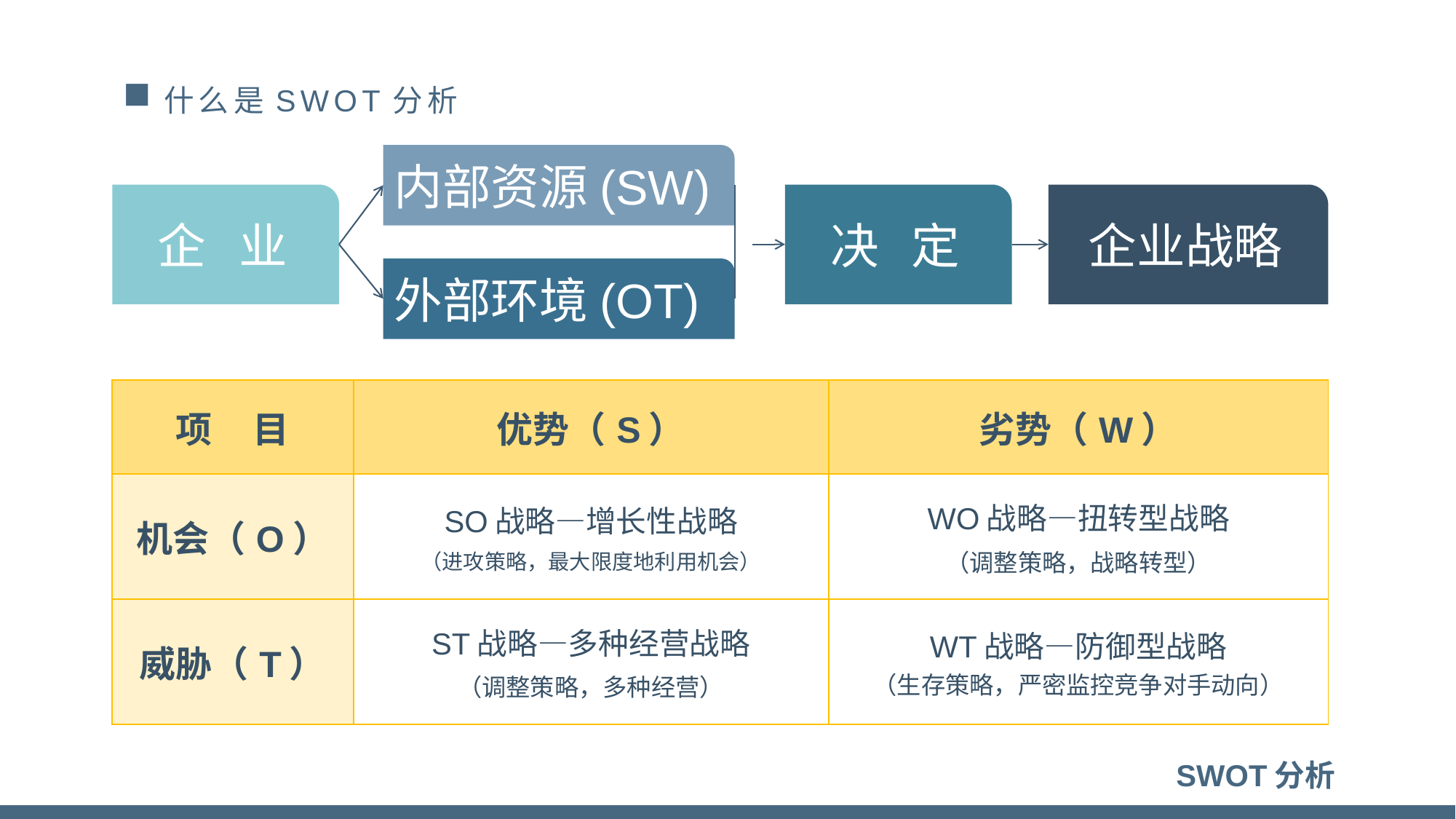

# 什么是SWOT分析
内部资源(SW)
企   业
决   定
企业战略
外部环境(OT)
| 项 目 | 优势（S） | 劣势（W） |
| --- | --- | --- |
| 机会（O） | SO战略—增长性战略 （进攻策略，最大限度地利用机会） | WO战略—扭转型战略 （调整策略，战略转型） |
| 威胁（T） | ST战略—多种经营战略 （调整策略，多种经营） | WT战略—防御型战略 （生存策略，严密监控竞争对手动向） |